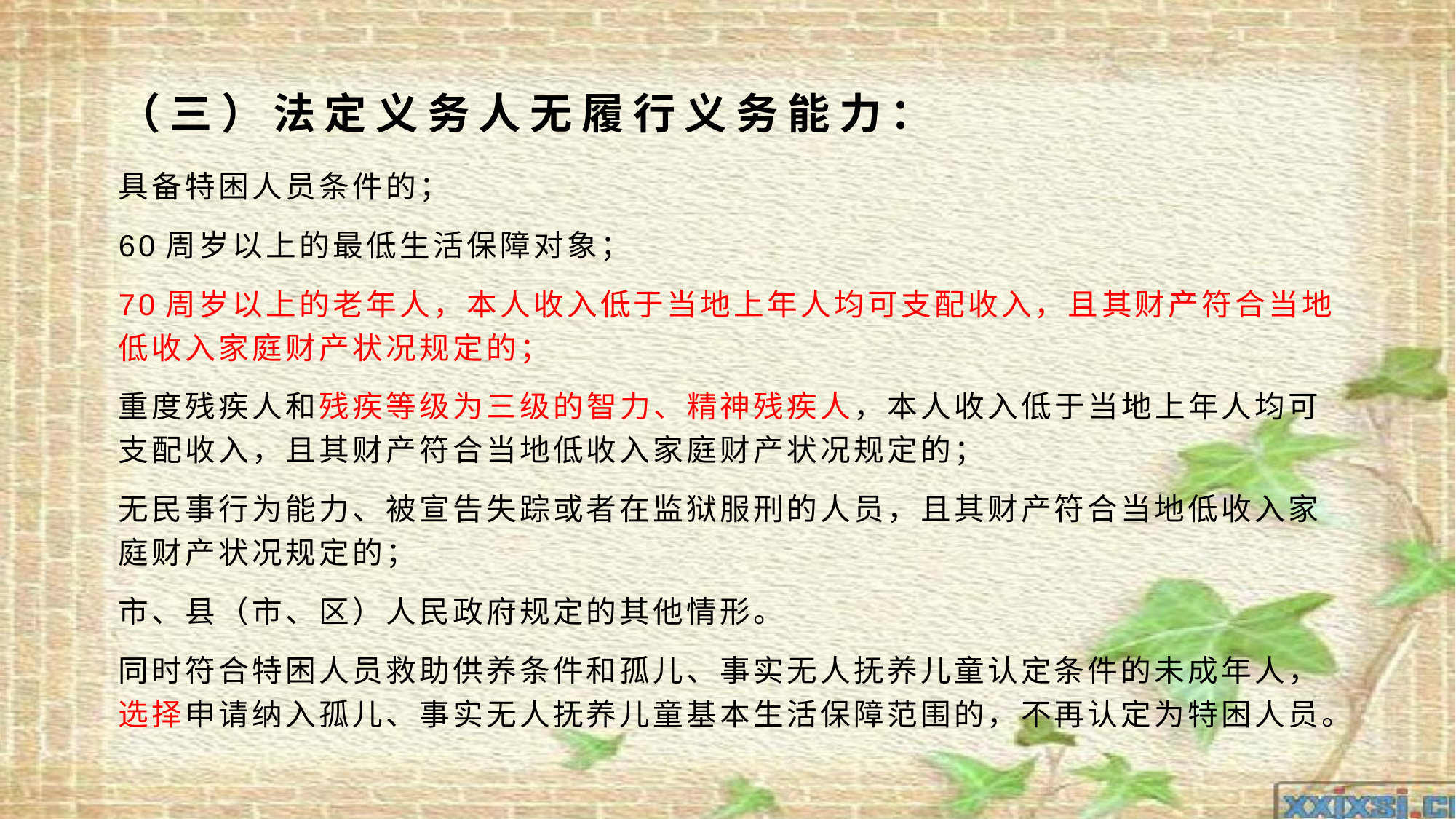

# （三）法定义务人无履行义务能力：
具备特困人员条件的；
60周岁以上的最低生活保障对象；
70周岁以上的老年人，本人收入低于当地上年人均可支配收入，且其财产符合当地低收入家庭财产状况规定的；
重度残疾人和残疾等级为三级的智力、精神残疾人，本人收入低于当地上年人均可支配收入，且其财产符合当地低收入家庭财产状况规定的；
无民事行为能力、被宣告失踪或者在监狱服刑的人员，且其财产符合当地低收入家庭财产状况规定的；
市、县（市、区）人民政府规定的其他情形。
同时符合特困人员救助供养条件和孤儿、事实无人抚养儿童认定条件的未成年人，选择申请纳入孤儿、事实无人抚养儿童基本生活保障范围的，不再认定为特困人员。